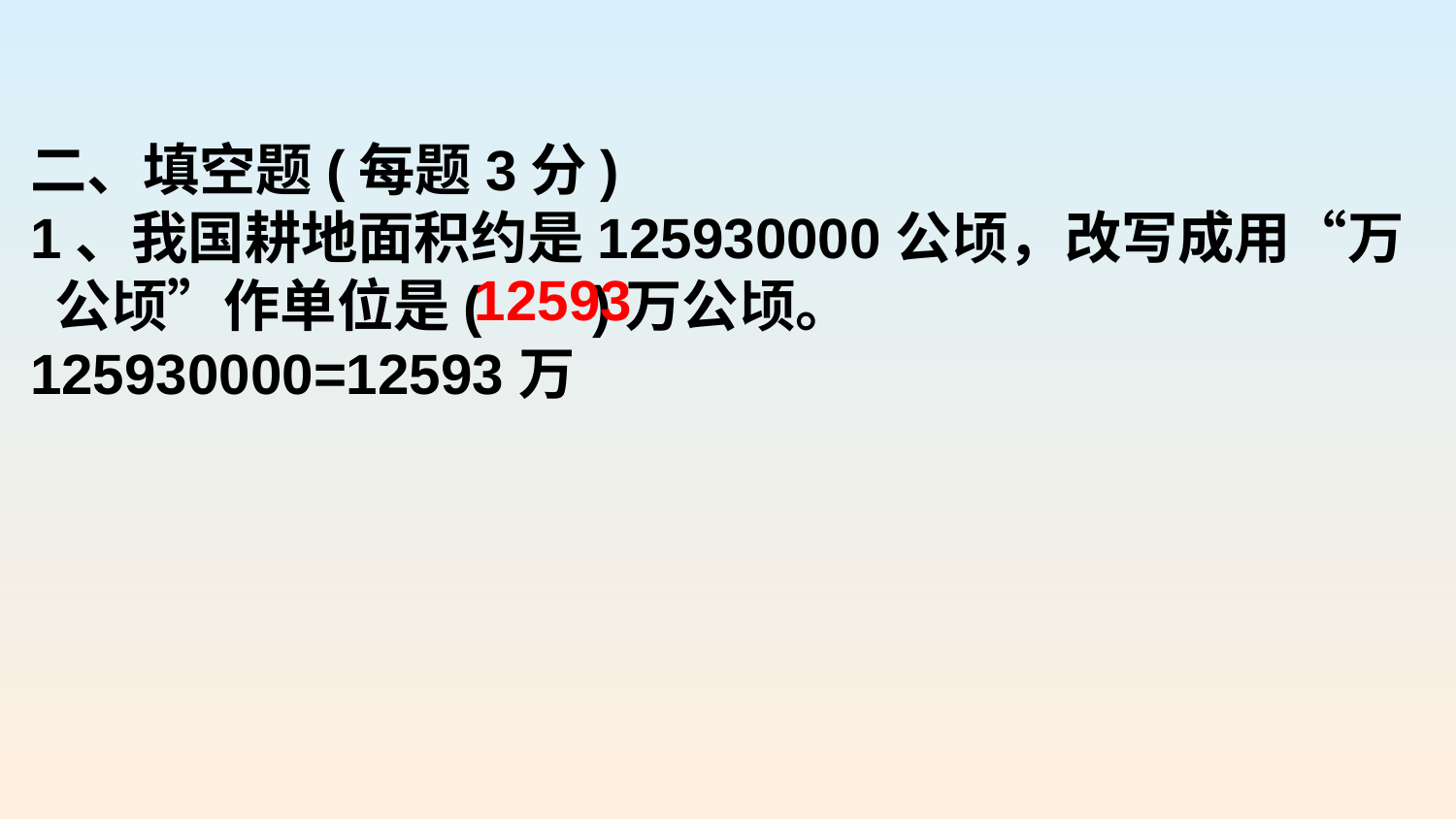

二、填空题(每题3分)
1、我国耕地面积约是125930000公顷，改写成用“万公顷”作单位是(       )万公顷。
125930000=12593万
12593